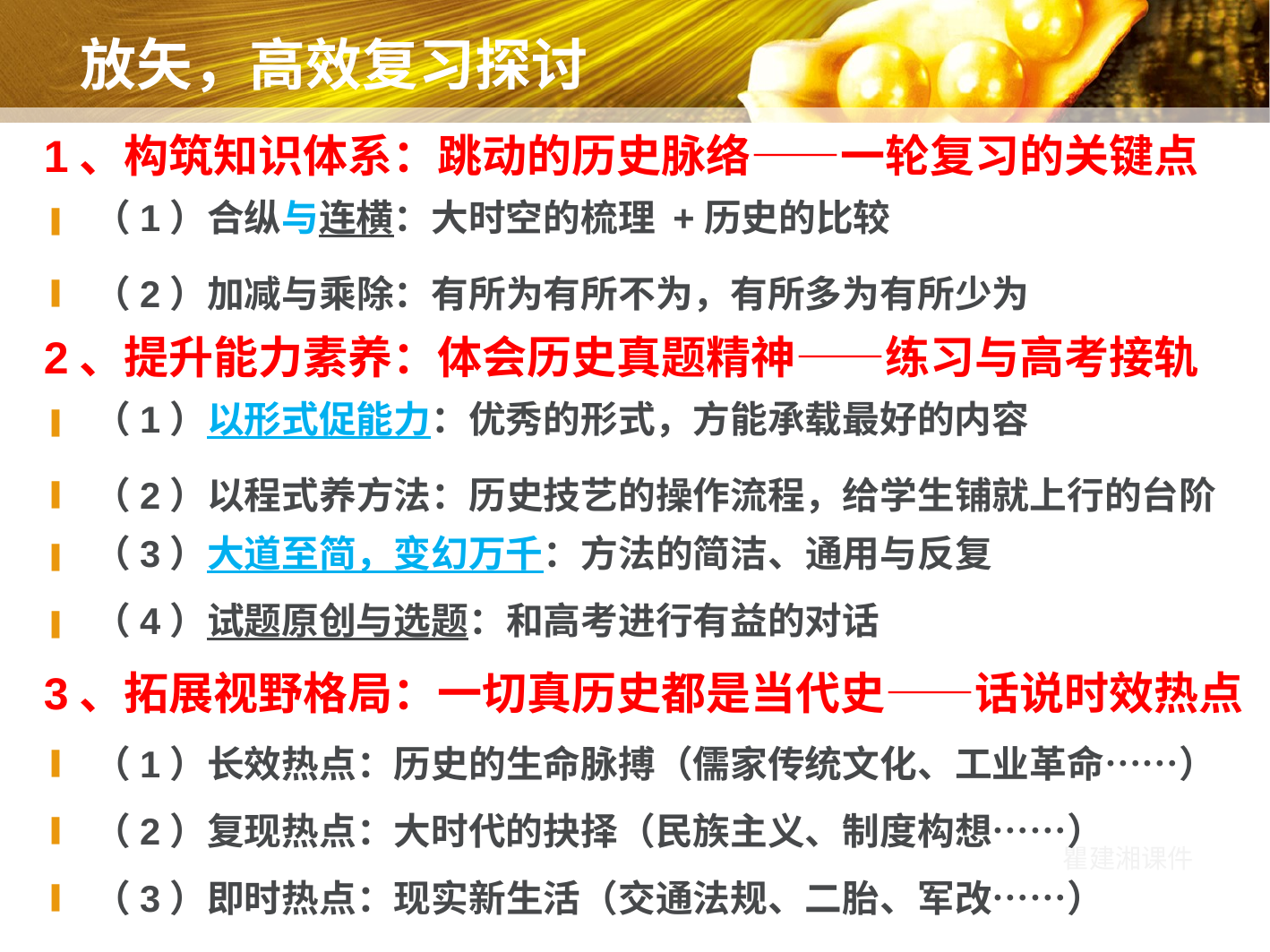

# 放矢，高效复习探讨
1、构筑知识体系：跳动的历史脉络——一轮复习的关键点
（1）合纵与连横：大时空的梳理 +历史的比较
（2）加减与乘除：有所为有所不为，有所多为有所少为
2、提升能力素养：体会历史真题精神——练习与高考接轨
（1）以形式促能力：优秀的形式，方能承载最好的内容
（2）以程式养方法：历史技艺的操作流程，给学生铺就上行的台阶
（3）大道至简，变幻万千：方法的简洁、通用与反复
（4）试题原创与选题：和高考进行有益的对话
3、拓展视野格局：一切真历史都是当代史——话说时效热点
（1）长效热点：历史的生命脉搏（儒家传统文化、工业革命……）
（2）复现热点：大时代的抉择（民族主义、制度构想……）
（3）即时热点：现实新生活（交通法规、二胎、军改……）